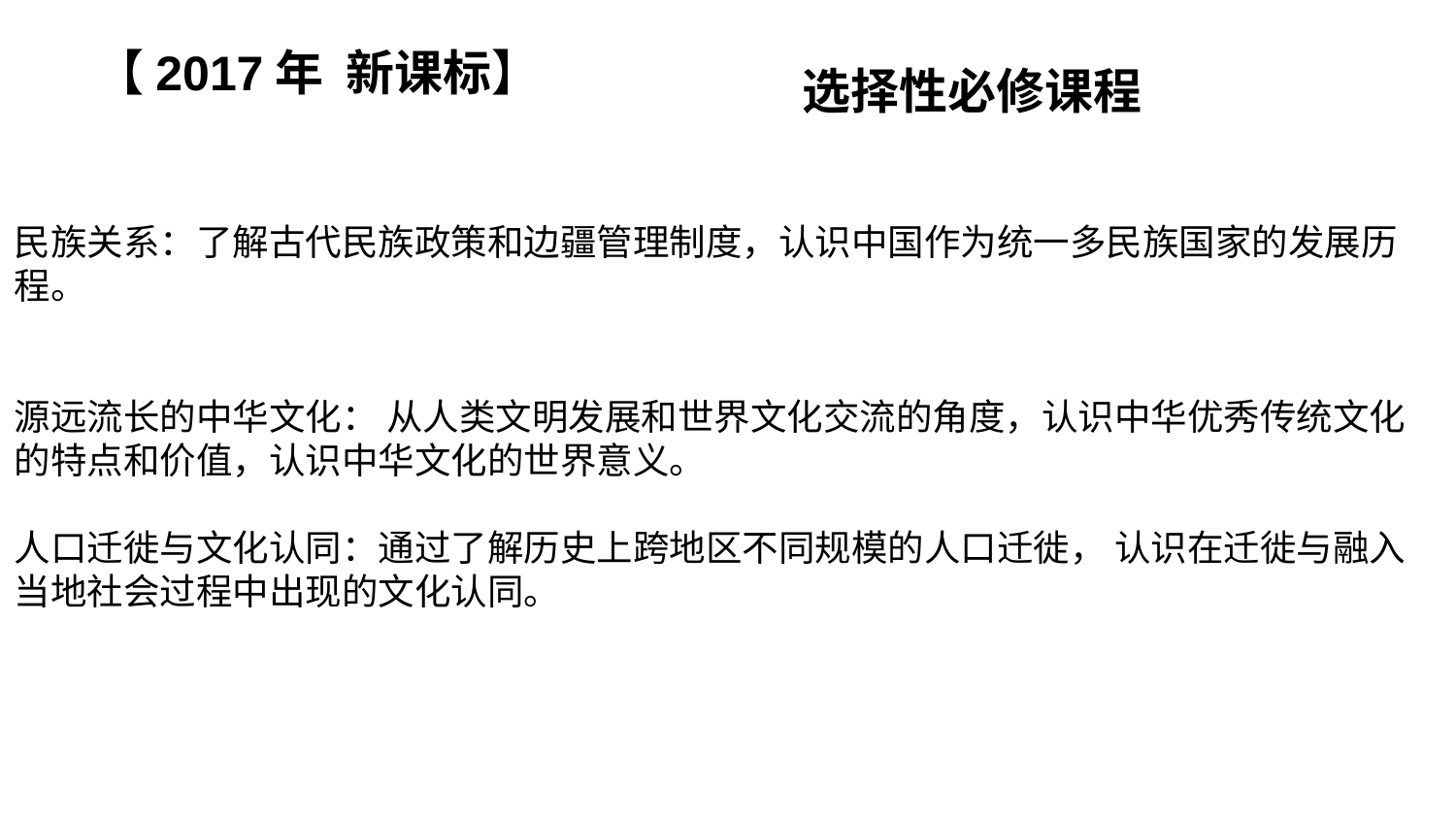

【2017年  新课标】
选择性必修课程

民族关系：了解古代民族政策和边疆管理制度，认识中国作为统一多民族国家的发展历程。

源远流长的中华文化： 从人类文明发展和世界文化交流的角度，认识中华优秀传统文化的特点和价值，认识中华文化的世界意义。

人口迁徙与文化认同：通过了解历史上跨地区不同规模的人口迁徙， 认识在迁徙与融入当地社会过程中出现的文化认同。